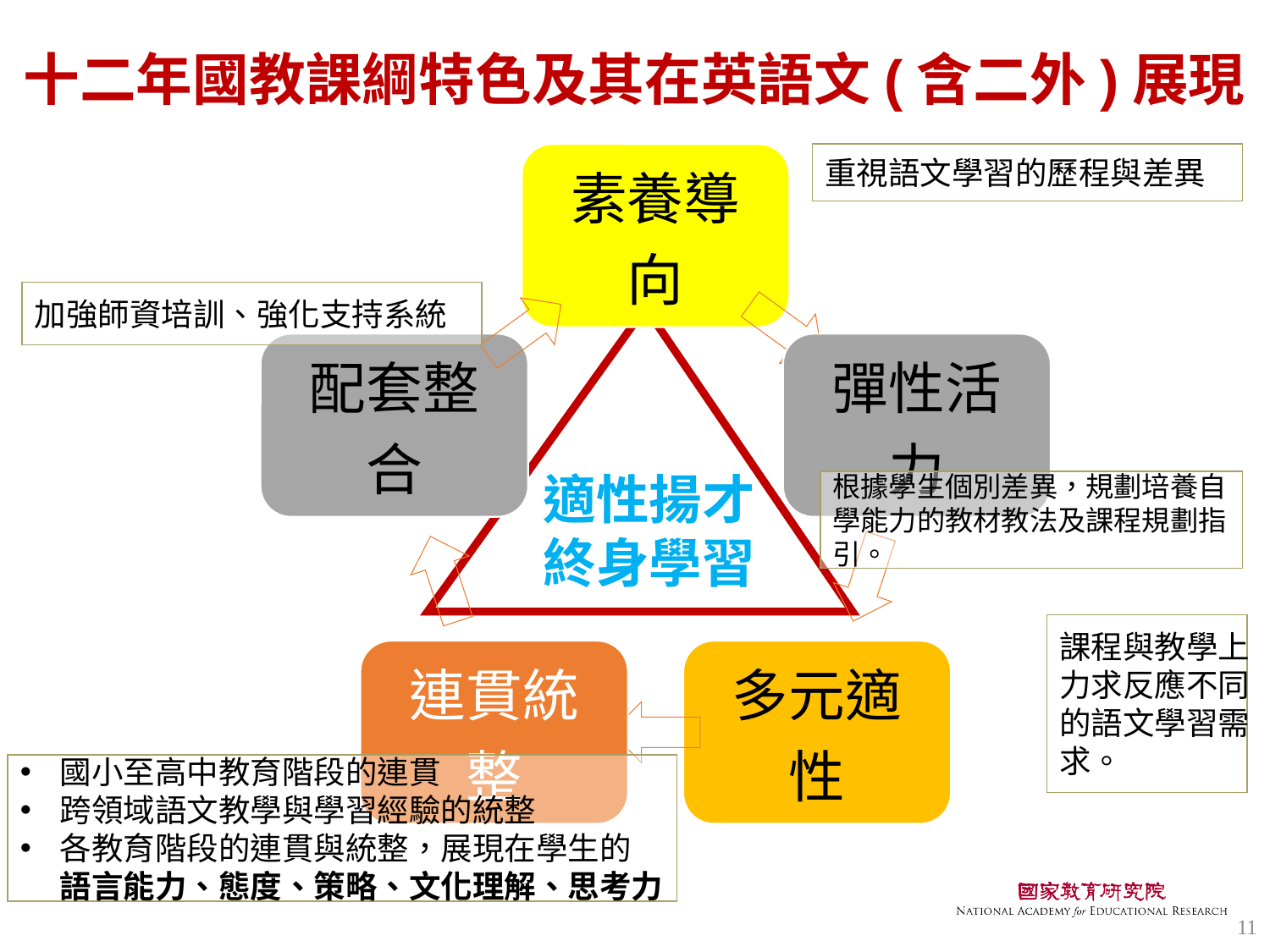

十二年國教課綱特色及其在英語文(含二外)展現
重視語文學習的歷程與差異
素養導向
多元適性
配套整合
彈性活力
加強師資培訓、強化支持系統

適性揚才
終身學習
根據學生個別差異，規劃培養自
學能力的教材教法及課程規劃指
引。
課程與教學上
力求反應不同
的語文學習需
求。
國小至高中教育階段的連貫
跨領域語文教學與學習經驗的統整
各教育階段的連貫與統整，展現在學生的
語言能力、態度、策略、文化理解、思考力
11